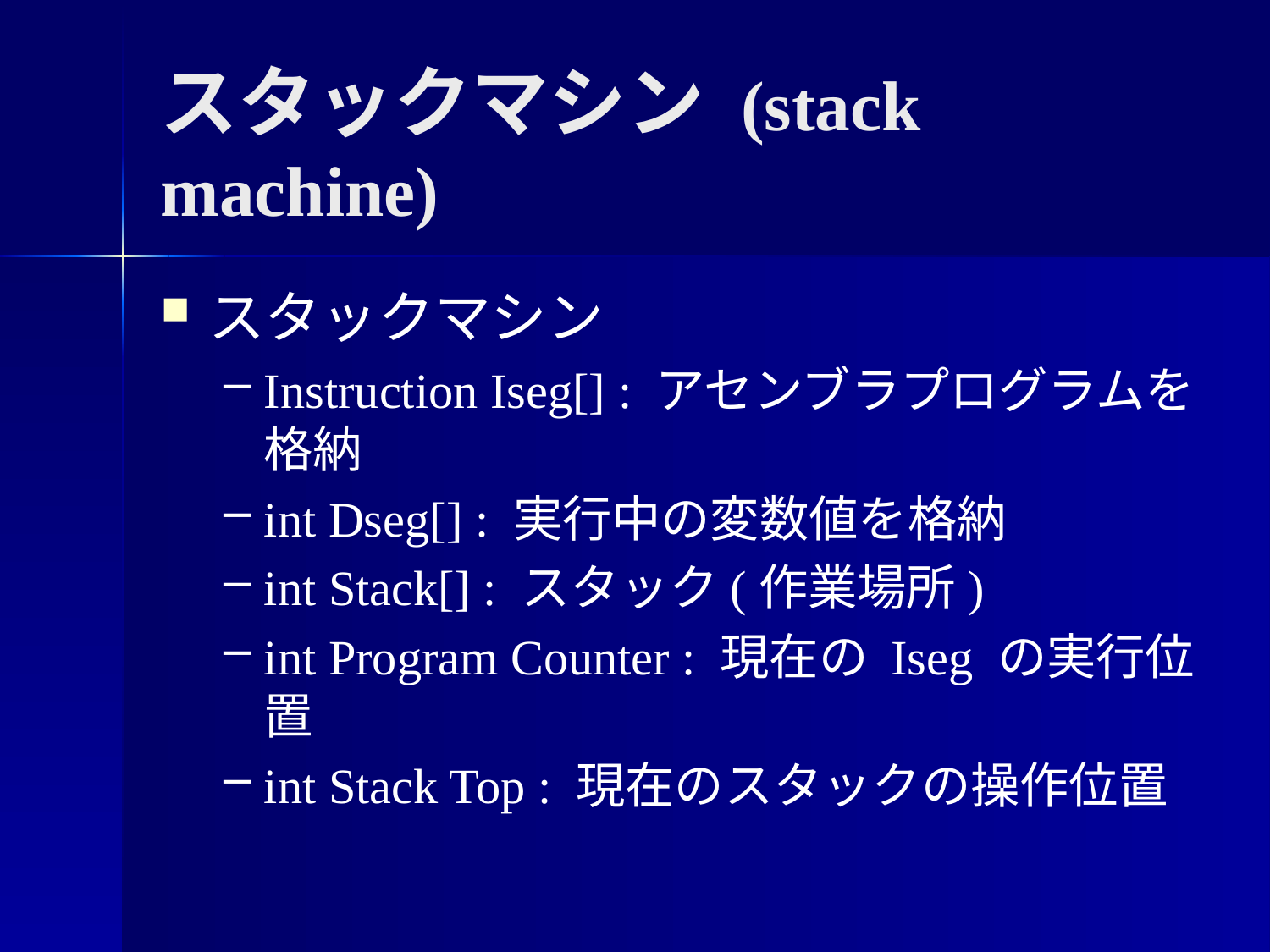

# スタックマシン (stack machine)
スタックマシン
Instruction Iseg[] : アセンブラプログラムを格納
int Dseg[] : 実行中の変数値を格納
int Stack[] : スタック(作業場所)
int Program Counter : 現在の Iseg の実行位置
int Stack Top : 現在のスタックの操作位置